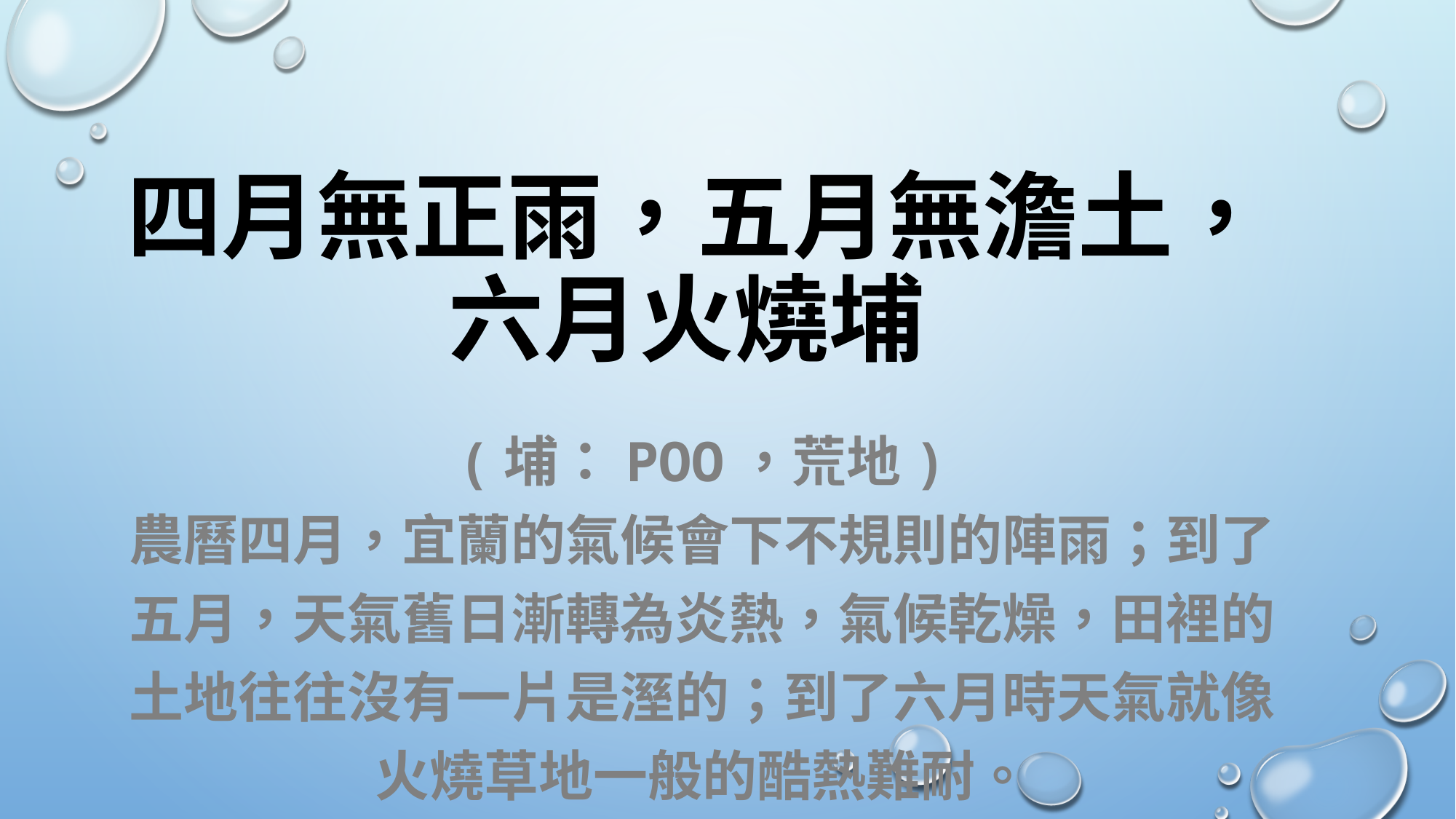

# 四月無正雨，五月無澹土， 六月火燒埔
(埔：poo，荒地)
農曆四月，宜蘭的氣候會下不規則的陣雨；到了五月，天氣舊日漸轉為炎熱，氣候乾燥，田裡的土地往往沒有一片是溼的；到了六月時天氣就像火燒草地一般的酷熱難耐。